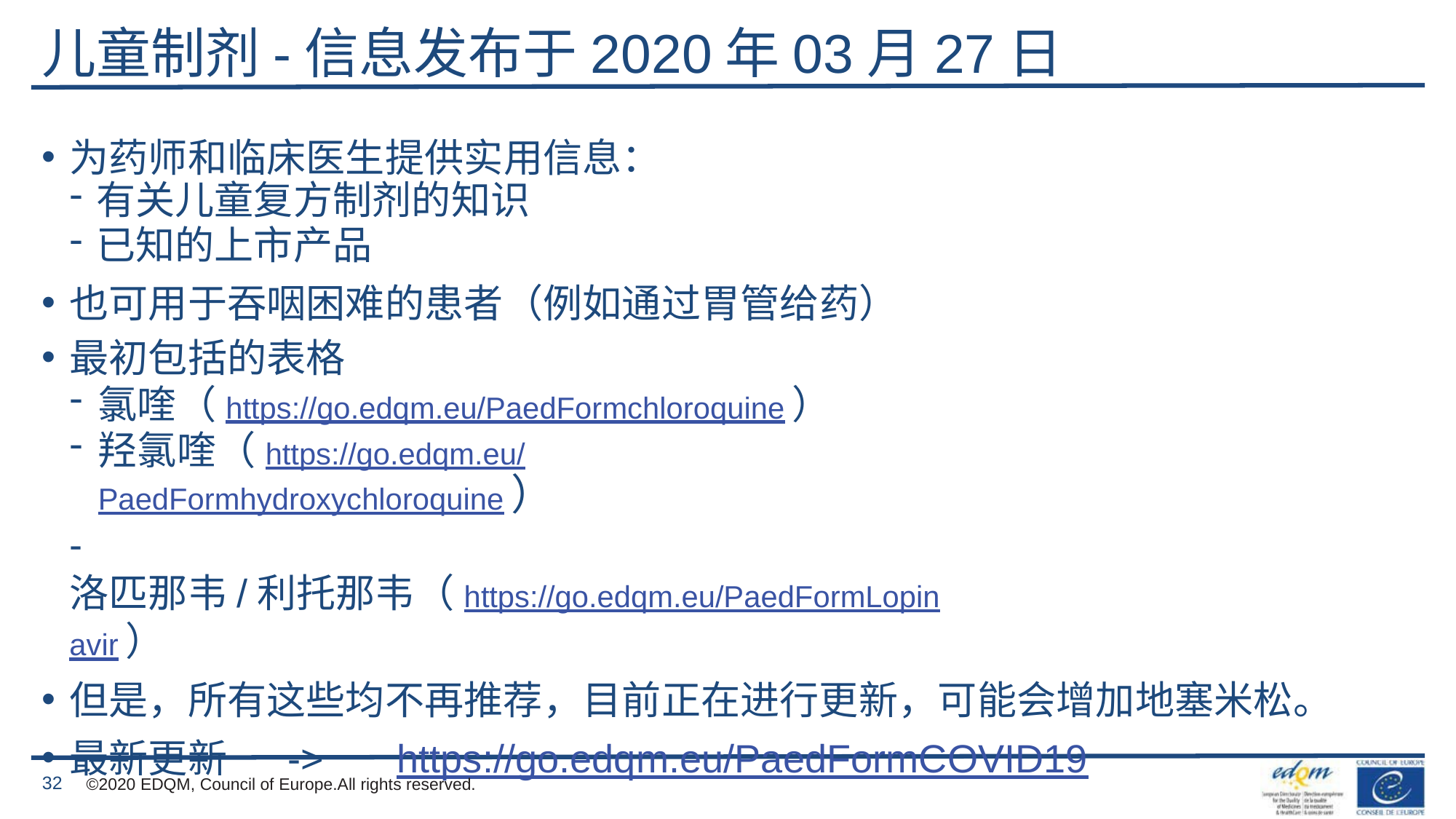

# 儿童制剂-信息发布于2020年03月27日
为药师和临床医生提供实用信息：
有关儿童复方制剂的知识
已知的上市产品
也可用于吞咽困难的患者（例如通过胃管给药）
最初包括的表格
氯喹（https://go.edqm.eu/PaedFormchloroquine）
羟氯喹（https://go.edqm.eu/PaedFormhydroxychloroquine）
- 洛匹那韦/利托那韦（https://go.edqm.eu/PaedFormLopinavir）
但是，所有这些均不再推荐，目前正在进行更新，可能会增加地塞米松。
最新更新	->	https://go.edqm.eu/PaedFormCOVID19

32
©2020 EDQM, Council of Europe.All rights reserved.